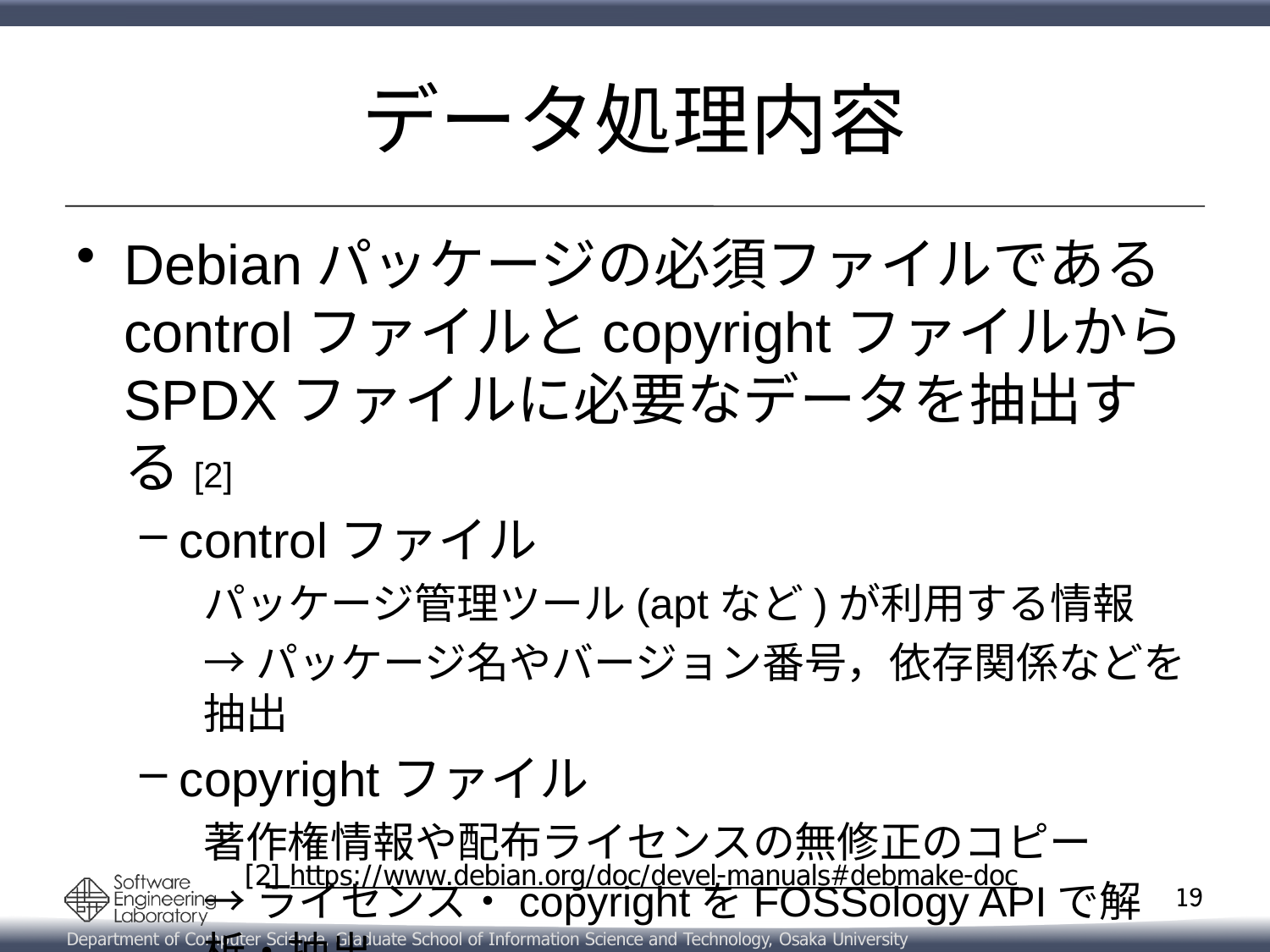

# データ処理内容
Debianパッケージの必須ファイルである
controlファイルとcopyrightファイルから
SPDXファイルに必要なデータを抽出する[2]
controlファイル
パッケージ管理ツール(aptなど)が利用する情報
→パッケージ名やバージョン番号，依存関係などを抽出
copyrightファイル
著作権情報や配布ライセンスの無修正のコピー
→ライセンス・copyrightをFOSSology APIで解析・抽出
[2] https://www.debian.org/doc/devel-manuals#debmake-doc
19